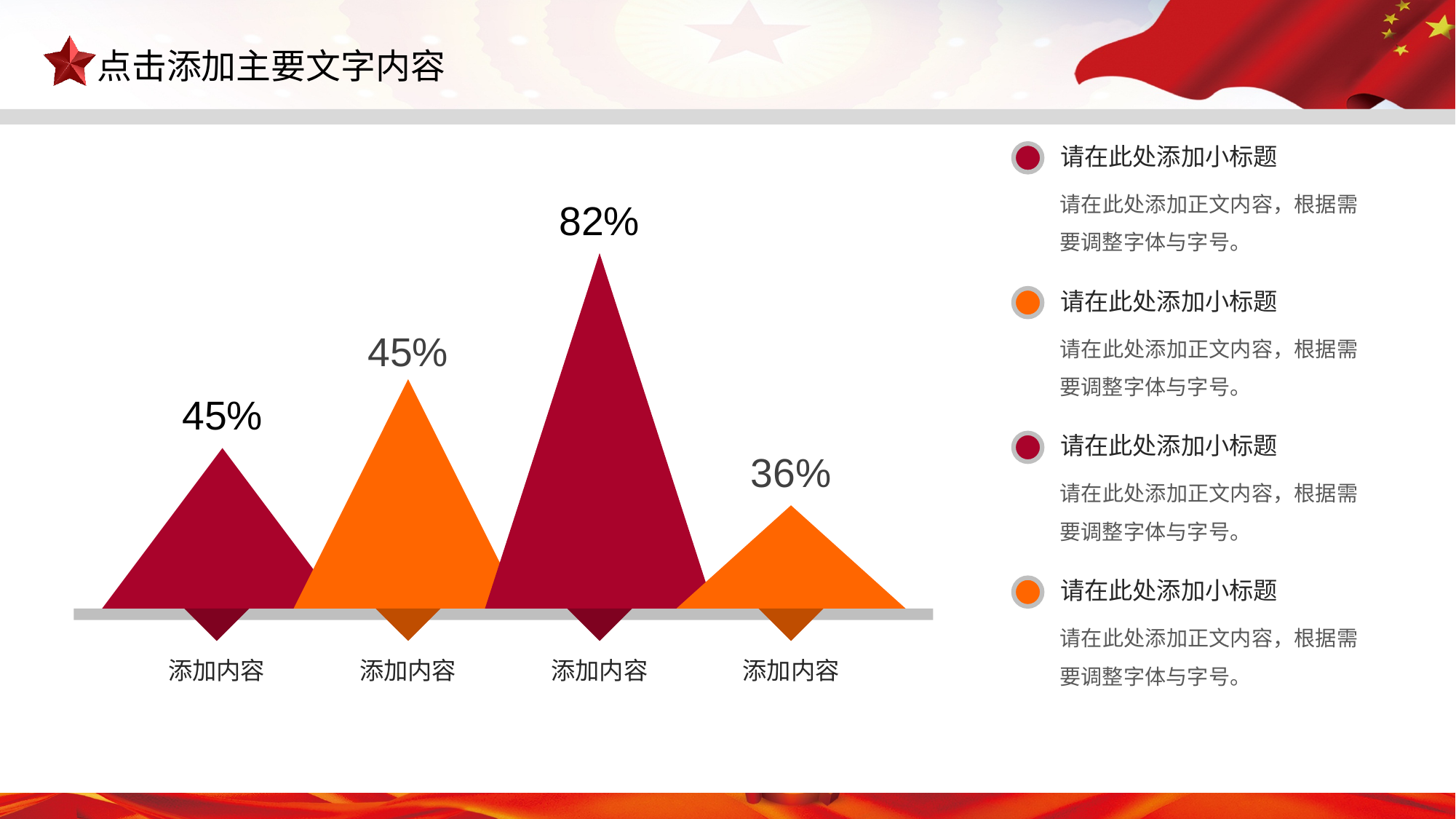

请在此处添加小标题
请在此处添加正文内容，根据需要调整字体与字号。

82%

请在此处添加小标题
请在此处添加正文内容，根据需要调整字体与字号。

45%

45%
请在此处添加小标题
请在此处添加正文内容，根据需要调整字体与字号。

36%

请在此处添加小标题
请在此处添加正文内容，根据需要调整字体与字号。

添加内容
添加内容
添加内容
添加内容